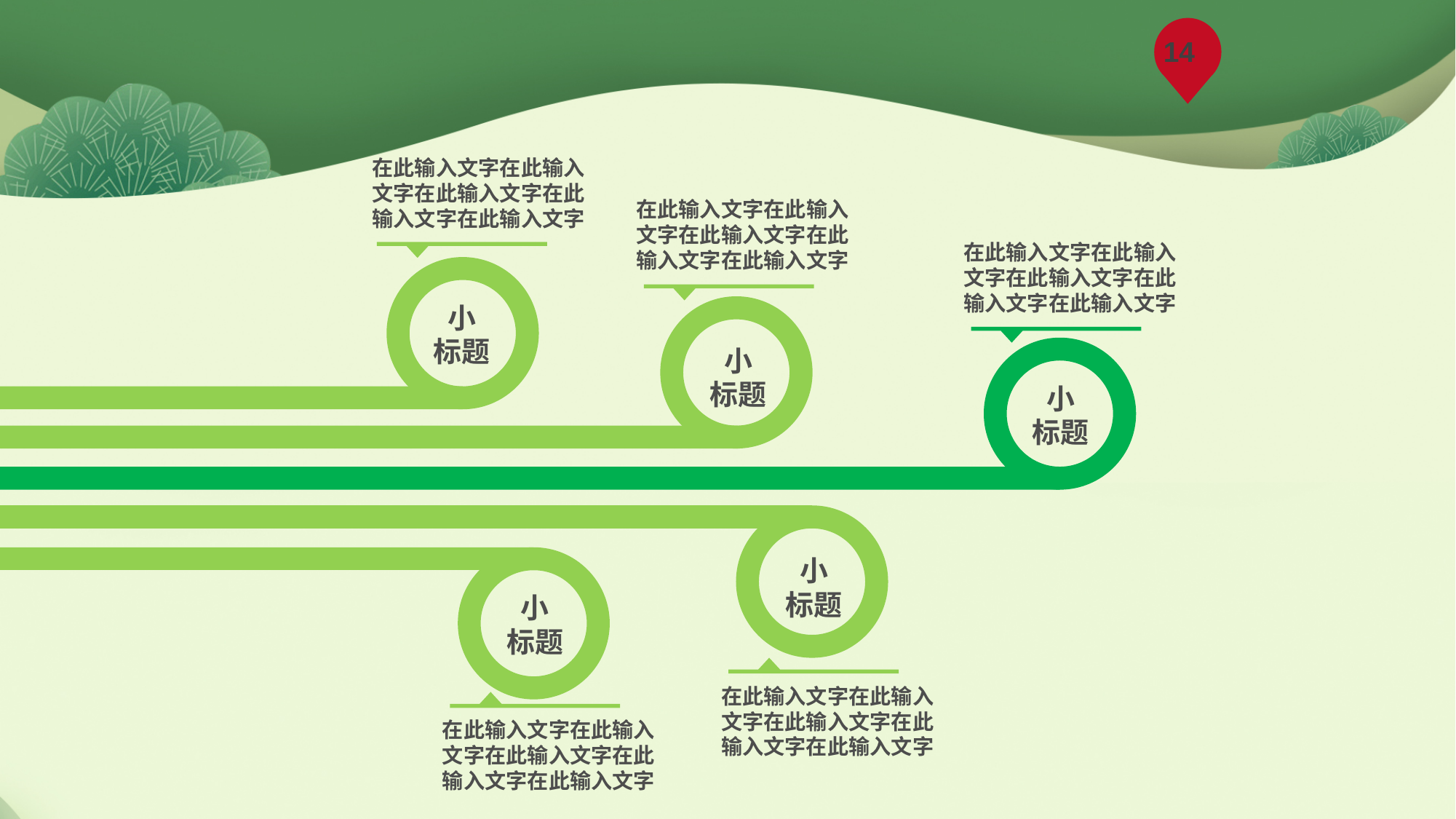

在此输入文字在此输入文字在此输入文字在此输入文字在此输入文字
在此输入文字在此输入文字在此输入文字在此输入文字在此输入文字
在此输入文字在此输入文字在此输入文字在此输入文字在此输入文字

小
标题

小
标题

小
标题

小
标题

小
标题

在此输入文字在此输入文字在此输入文字在此输入文字在此输入文字

在此输入文字在此输入文字在此输入文字在此输入文字在此输入文字